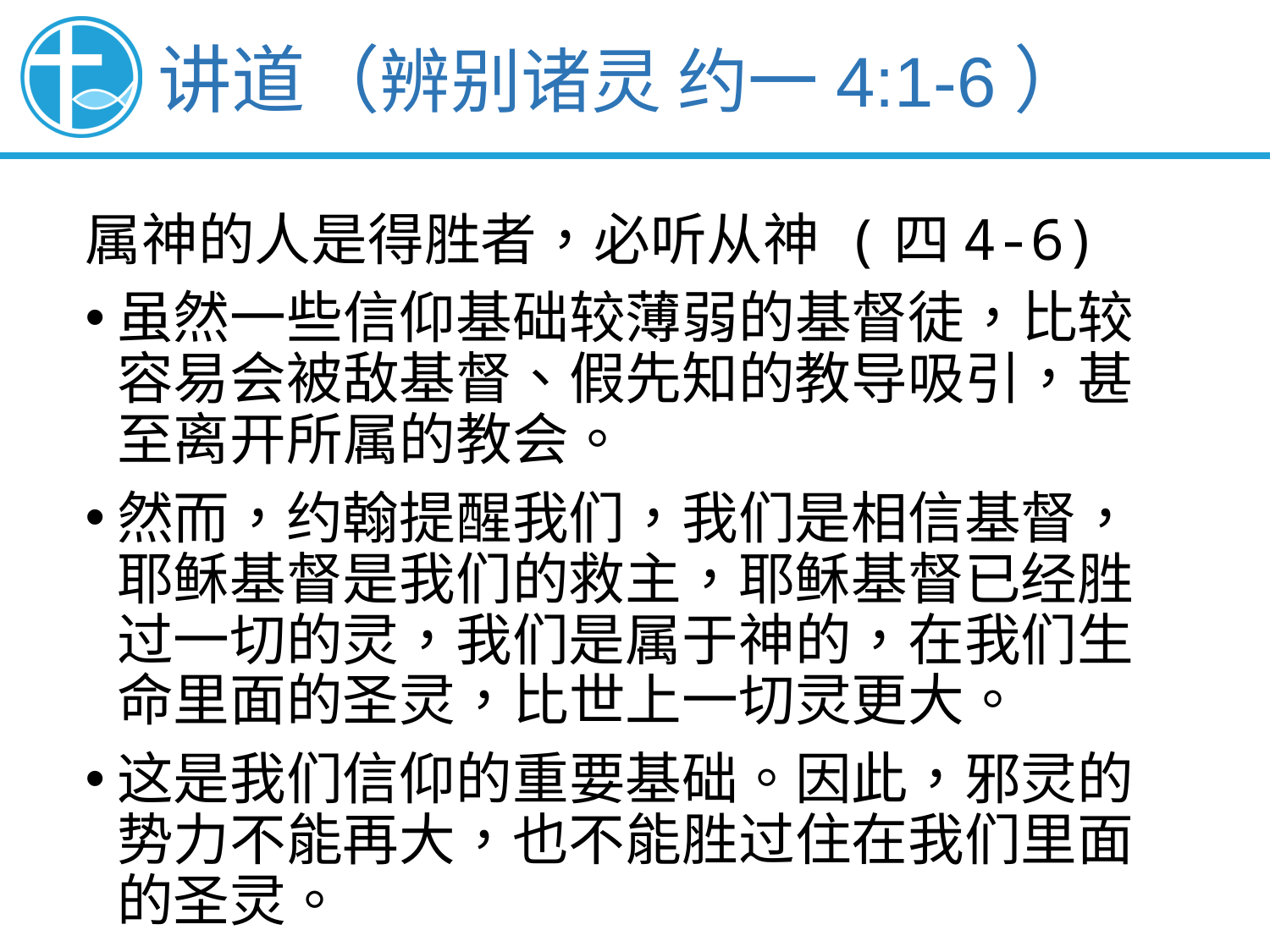

讲道（辨别诸灵 约一4:1-6）
属神的人是得胜者，必听从神 (四4-6)
虽然一些信仰基础较薄弱的基督徒，比较容易会被敌基督、假先知的教导吸引，甚至离开所属的教会。
然而，约翰提醒我们，我们是相信基督，耶稣基督是我们的救主，耶稣基督已经胜过一切的灵，我们是属于神的，在我们生命里面的圣灵，比世上一切灵更大。
这是我们信仰的重要基础。因此，邪灵的势力不能再大，也不能胜过住在我们里面的圣灵。